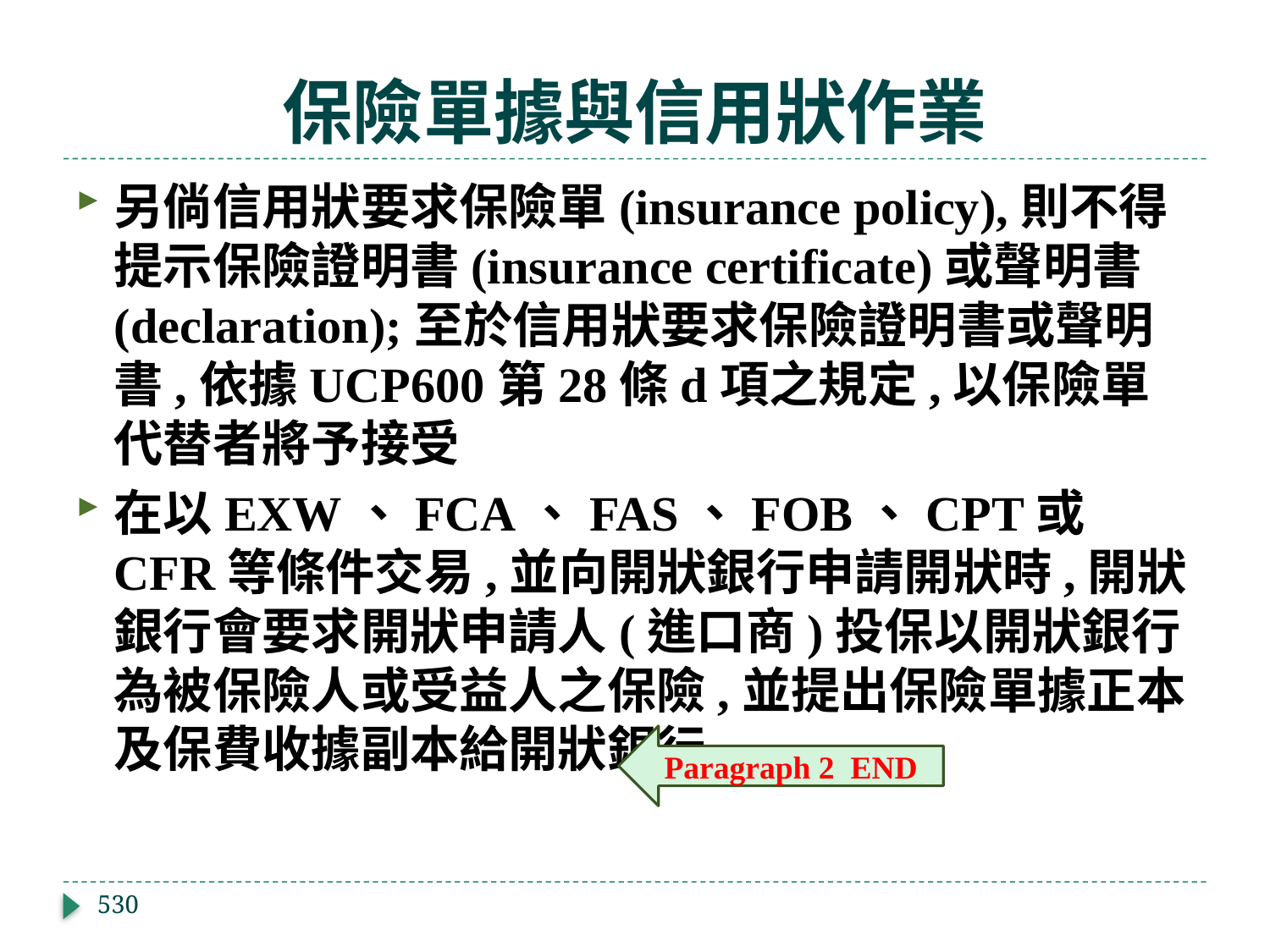

# 保險單據與信用狀作業
另倘信用狀要求保險單(insurance policy),則不得提示保險證明書(insurance certificate)或聲明書(declaration);至於信用狀要求保險證明書或聲明書,依據UCP600第28條d項之規定,以保險單代替者將予接受
在以EXW、FCA、FAS、FOB、CPT或CFR等條件交易,並向開狀銀行申請開狀時,開狀銀行會要求開狀申請人(進口商)投保以開狀銀行為被保險人或受益人之保險,並提出保險單據正本及保費收據副本給開狀銀行.
Paragraph 2  END
530